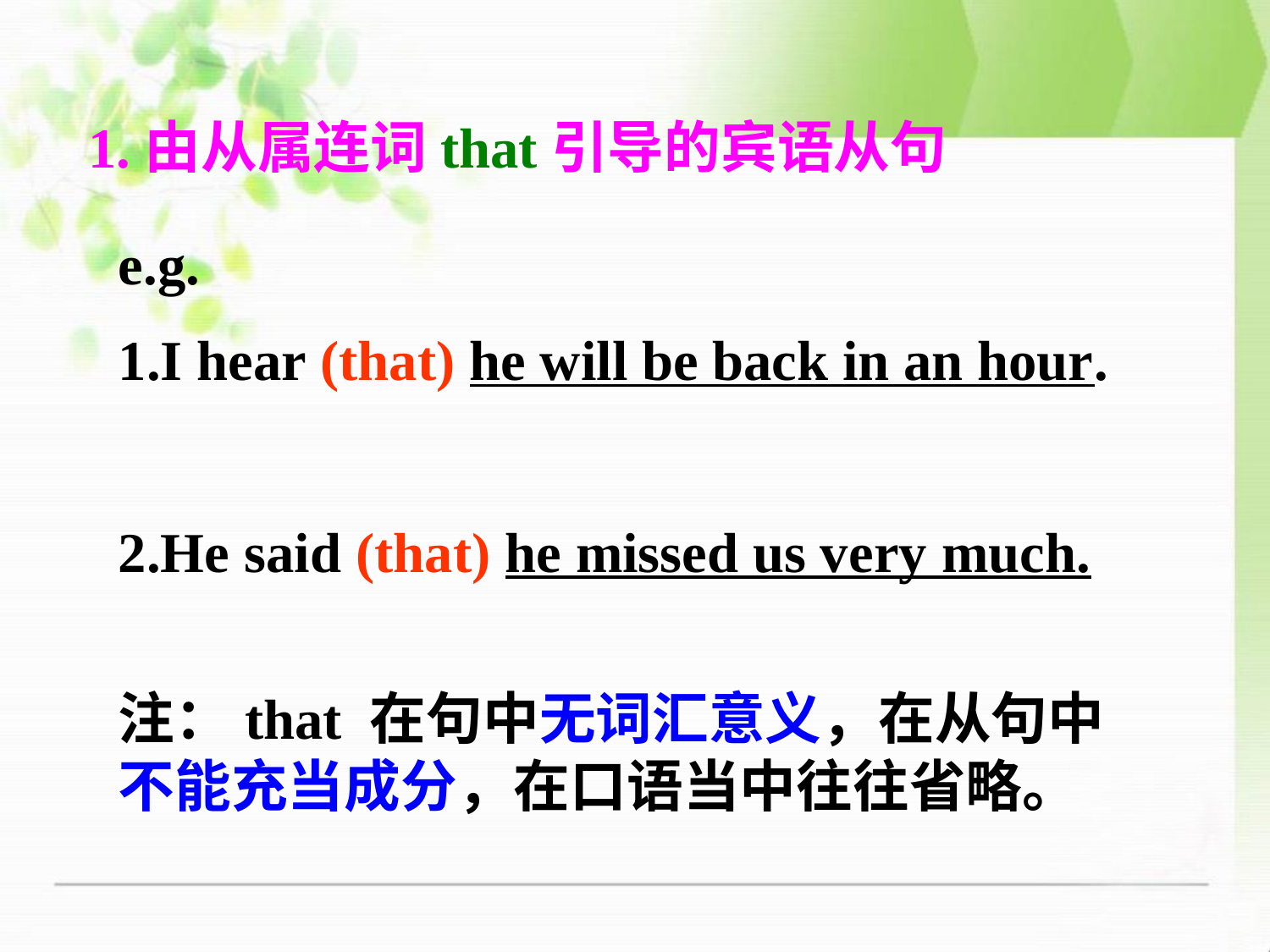

1.由从属连词that引导的宾语从句
e.g.
1.I hear (that) he will be back in an hour.

2.He said (that) he missed us very much.
注：that 在句中无词汇意义，在从句中不能充当成分，在口语当中往往省略。